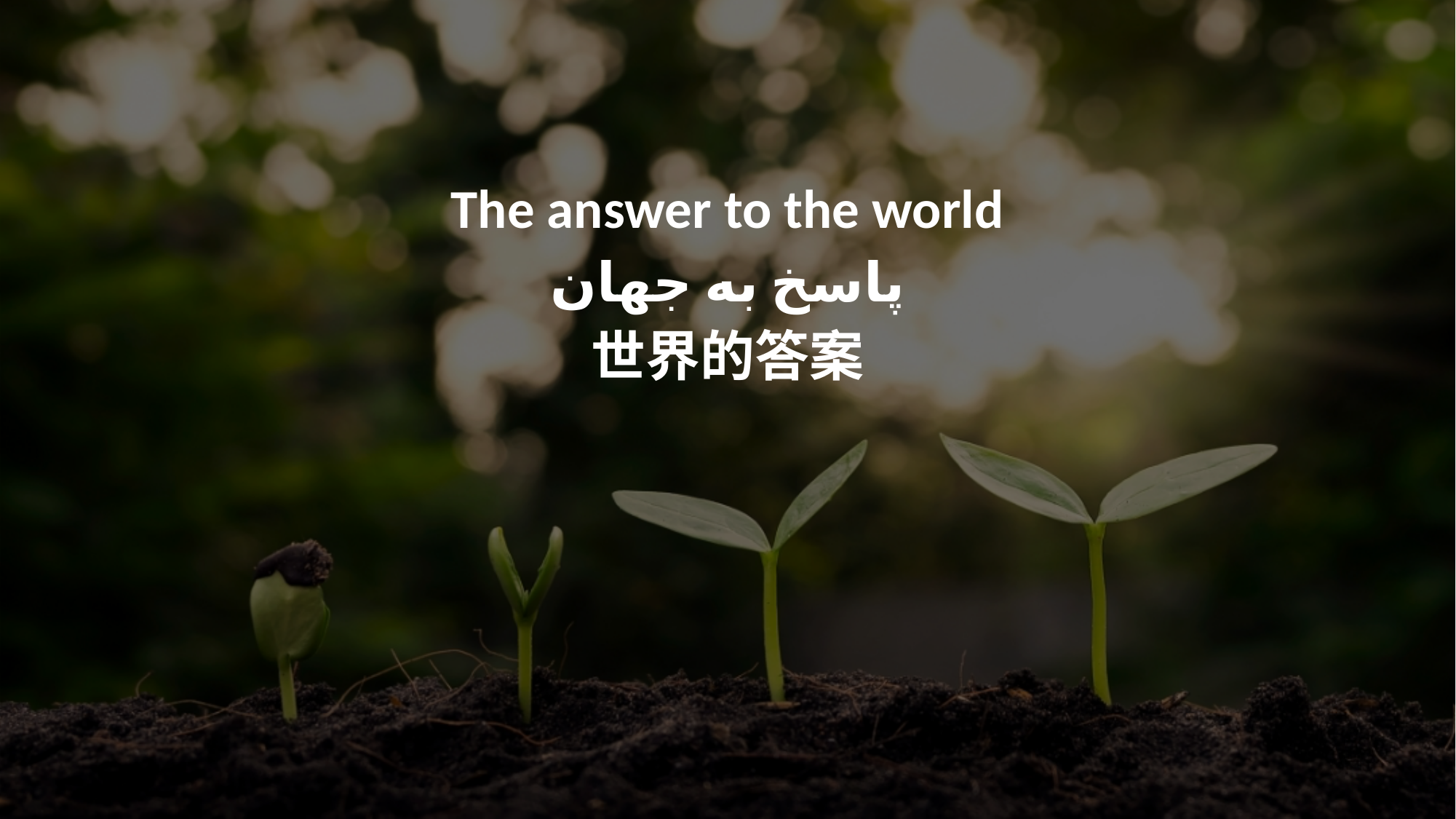

The answer to the world
پاسخ به جهان
世界的答案